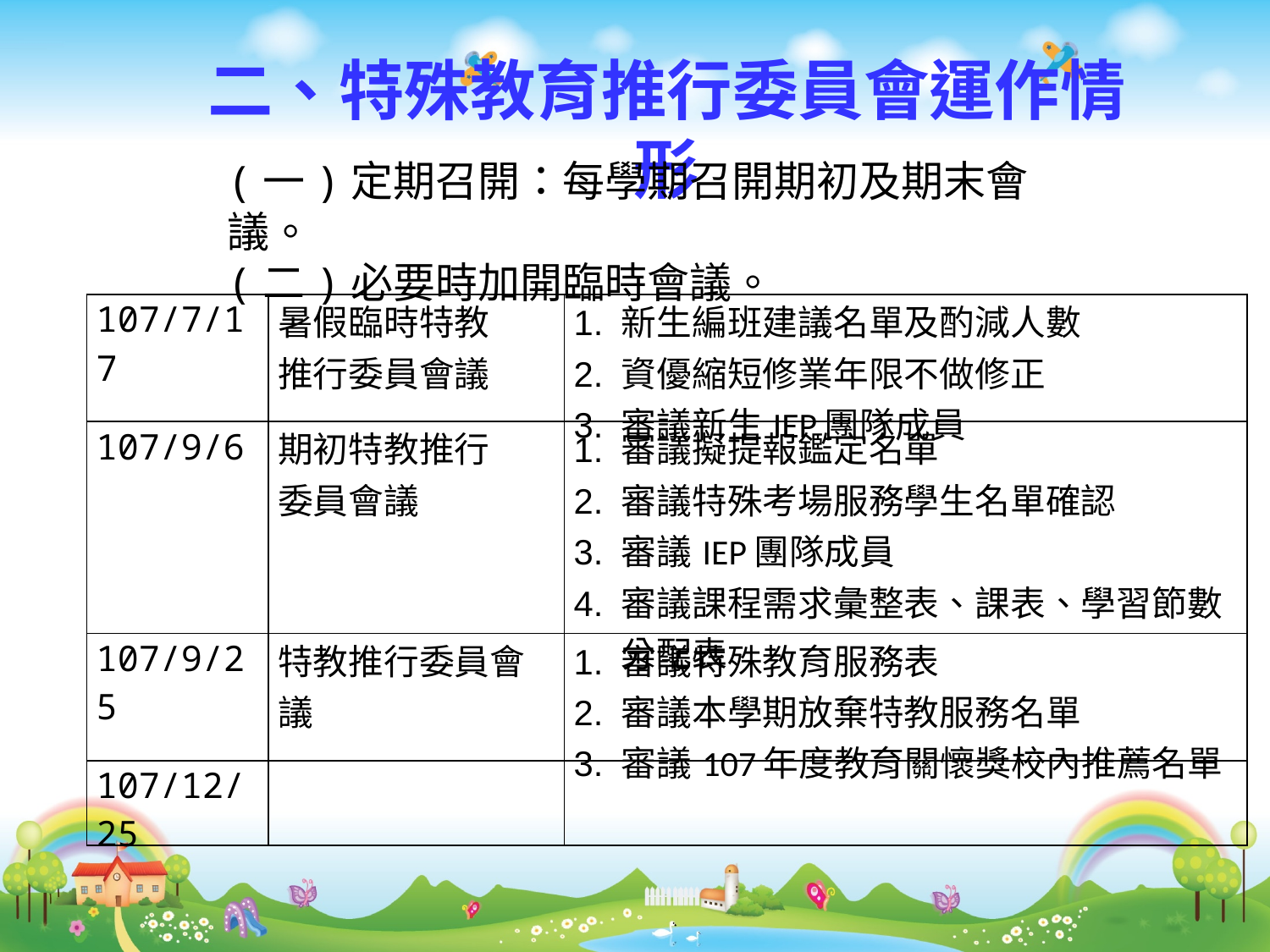

# 二、特殊教育推行委員會運作情形
(一)定期召開：每學期召開期初及期末會議。
(二)必要時加開臨時會議。

| 107/7/17 | 暑假臨時特教 推行委員會議 | 新生編班建議名單及酌減人數 資優縮短修業年限不做修正 審議新生IEP團隊成員 |
| --- | --- | --- |
| 107/9/6 | 期初特教推行 委員會議 | 審議擬提報鑑定名單 審議特殊考場服務學生名單確認 審議IEP團隊成員 審議課程需求彙整表、課表、學習節數分配表 |
| 107/9/25 | 特教推行委員會議 | 審議特殊教育服務表 審議本學期放棄特教服務名單 審議107年度教育關懷獎校內推薦名單 |
| 107/12/25 |  |  |